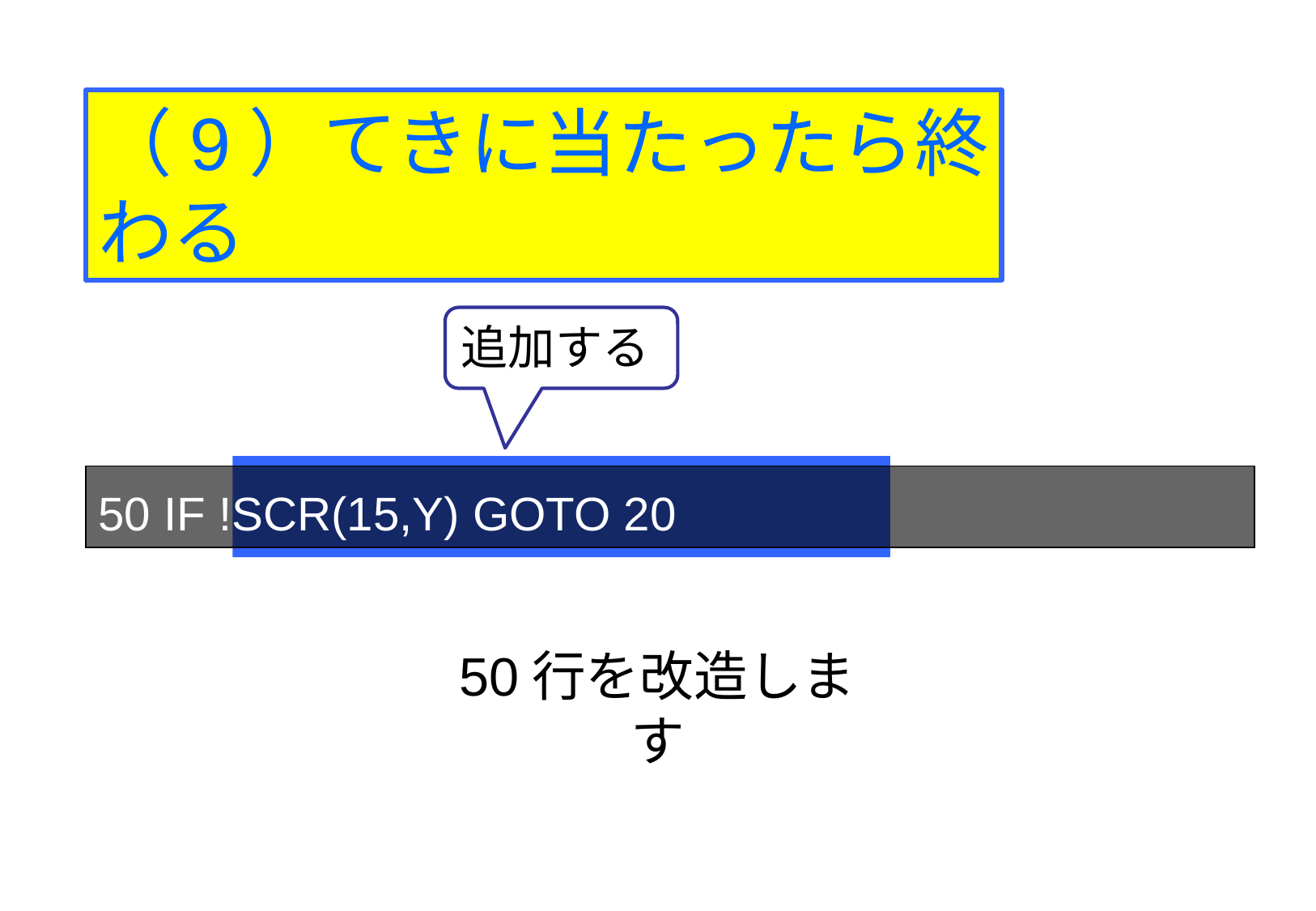

（9）てきに当たったら終わる
追加する

50 IF !SCR(15,Y) GOTO 20
50行を改造します